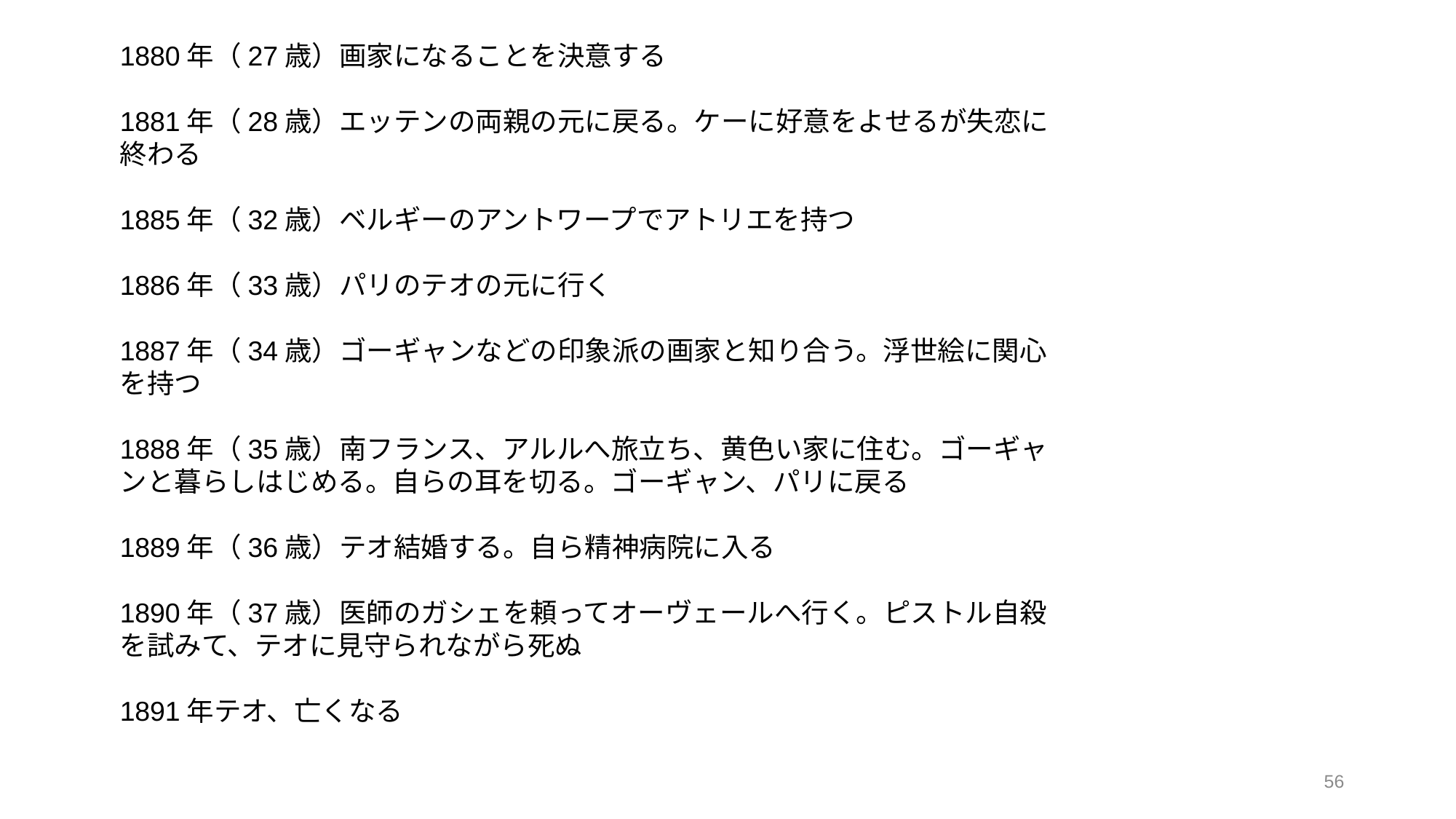

1880年（27歳）画家になることを決意する

1881年（28歳）エッテンの両親の元に戻る。ケーに好意をよせるが失恋に終わる

1885年（32歳）ベルギーのアントワープでアトリエを持つ

1886年（33歳）パリのテオの元に行く

1887年（34歳）ゴーギャンなどの印象派の画家と知り合う。浮世絵に関心を持つ

1888年（35歳）南フランス、アルルへ旅立ち、黄色い家に住む。ゴーギャンと暮らしはじめる。自らの耳を切る。ゴーギャン、パリに戻る

1889年（36歳）テオ結婚する。自ら精神病院に入る

1890年（37歳）医師のガシェを頼ってオーヴェールへ行く。ピストル自殺を試みて、テオに見守られながら死ぬ

1891年テオ、亡くなる
56